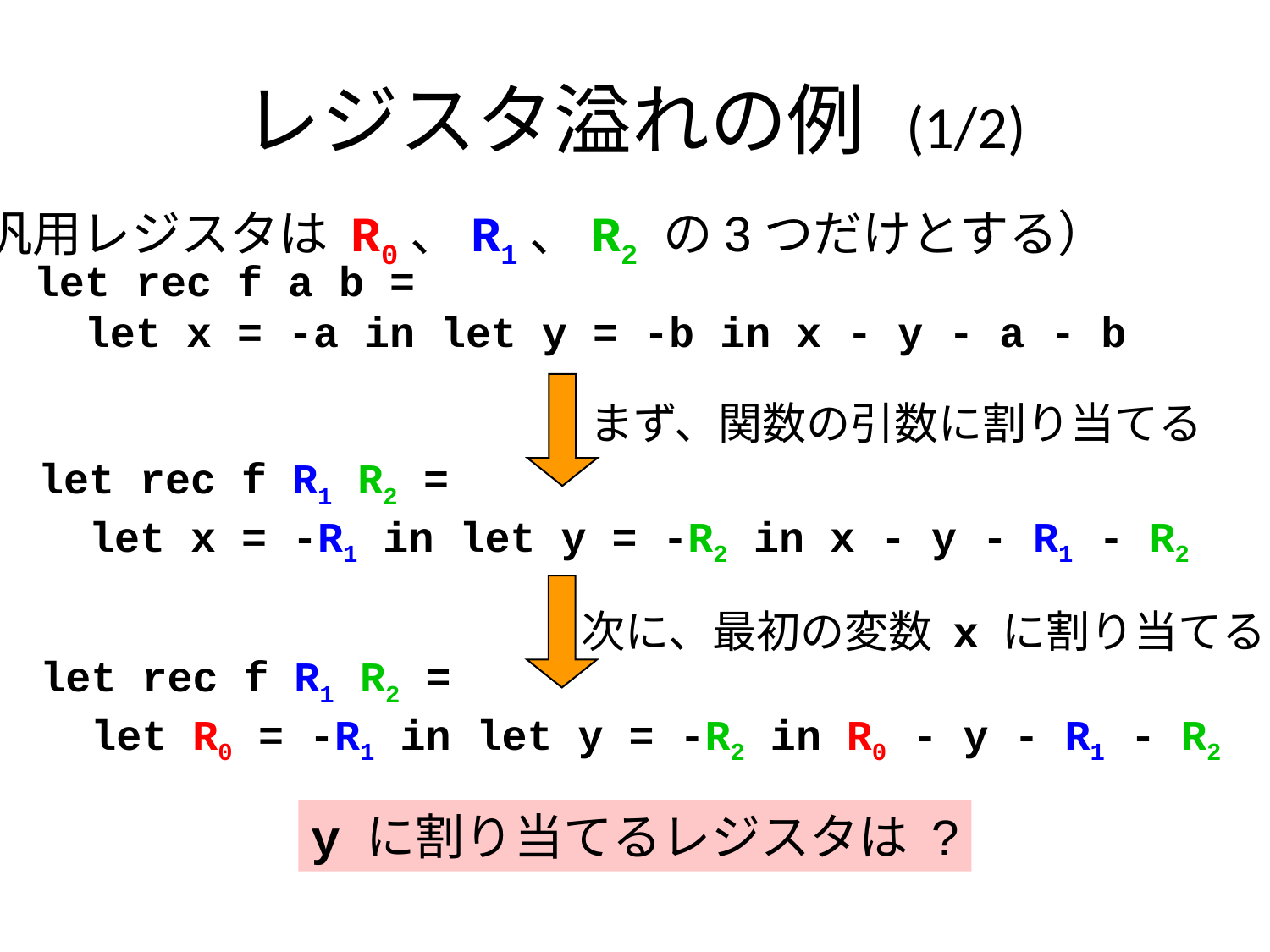

# レジスタ溢れの例  (1/2)
（汎用レジスタは R0、R1、R2 の3つだけとする）
let rec f a b =
  let x = -a in let y = -b in x - y - a - b

まず、関数の引数に割り当てる
let rec f R1 R2 =
  let x = -R1 in let y = -R2 in x - y - R1 - R2

次に、最初の変数 x に割り当てる
let rec f R1 R2 =
  let R0 = -R1 in let y = -R2 in R0 - y - R1 - R2
y に割り当てるレジスタは ?